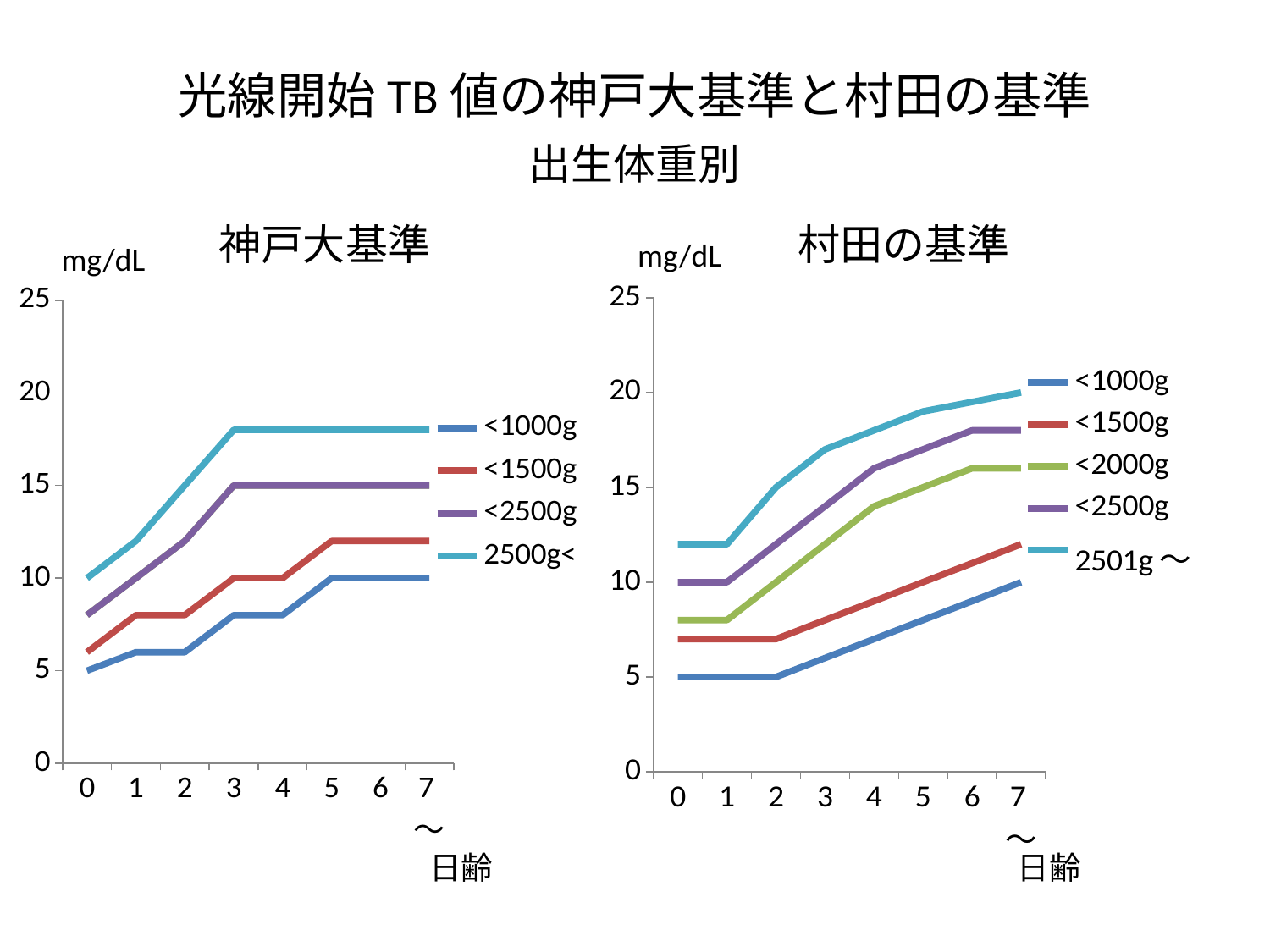

# 光線開始TB値の神戸大基準と村田の基準
出生体重別
神戸大基準
村田の基準
mg/dL
mg/dL

### Chart

| Category | <1000g | <1500g | <2000g | <2500g | 2500g< |
|---|---|---|---|---|---|
| 0 | 5.0 | 6.0 | 8.0 | 8.0 | 10.0 |
| 1 | 6.0 | 8.0 | 10.0 | 10.0 | 12.0 |
| 2 | 6.0 | 8.0 | 12.0 | 12.0 | 15.0 |
| 3 | 8.0 | 10.0 | 15.0 | 15.0 | 18.0 |
| 4 | 8.0 | 10.0 | 15.0 | 15.0 | 18.0 |
| 5 | 10.0 | 12.0 | 15.0 | 15.0 | 18.0 |
| 6 | 10.0 | 12.0 | 15.0 | 15.0 | 18.0 |
| 7〜 | 10.0 | 12.0 | 15.0 | 15.0 | 18.0 |

### Chart

| Category | <1000g | <1500g | <2000g | <2500g | 2501g〜 |
|---|---|---|---|---|---|
| 0 | 5.0 | 7.0 | 8.0 | 10.0 | 12.0 |
| 1 | 5.0 | 7.0 | 8.0 | 10.0 | 12.0 |
| 2 | 5.0 | 7.0 | 10.0 | 12.0 | 15.0 |
| 3 | 6.0 | 8.0 | 12.0 | 14.0 | 17.0 |
| 4 | 7.0 | 9.0 | 14.0 | 16.0 | 18.0 |
| 5 | 8.0 | 10.0 | 15.0 | 17.0 | 19.0 |
| 6 | 9.0 | 11.0 | 16.0 | 18.0 | 19.5 |
| 7〜 | 10.0 | 12.0 | 16.0 | 18.0 | 20.0 |
日齢
日齢